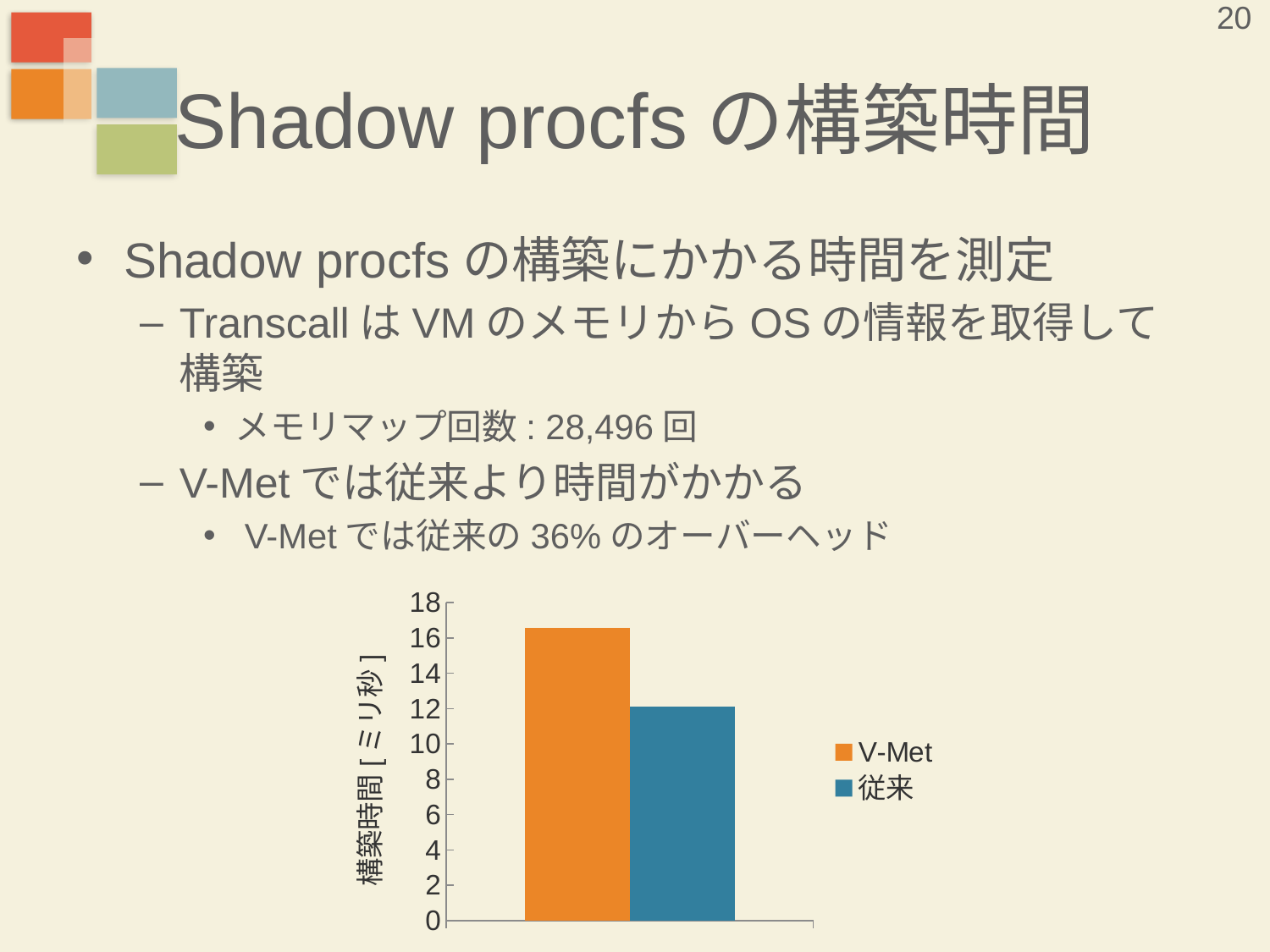

20
# Shadow procfsの構築時間
Shadow procfsの構築にかかる時間を測定
TranscallはVMのメモリからOSの情報を取得して構築
メモリマップ回数: 28,496回
V-Metでは従来より時間がかかる
 V-Metでは従来の36%のオーバーヘッド

### Chart

| Category | V-Met | 従来 |
|---|---|---|